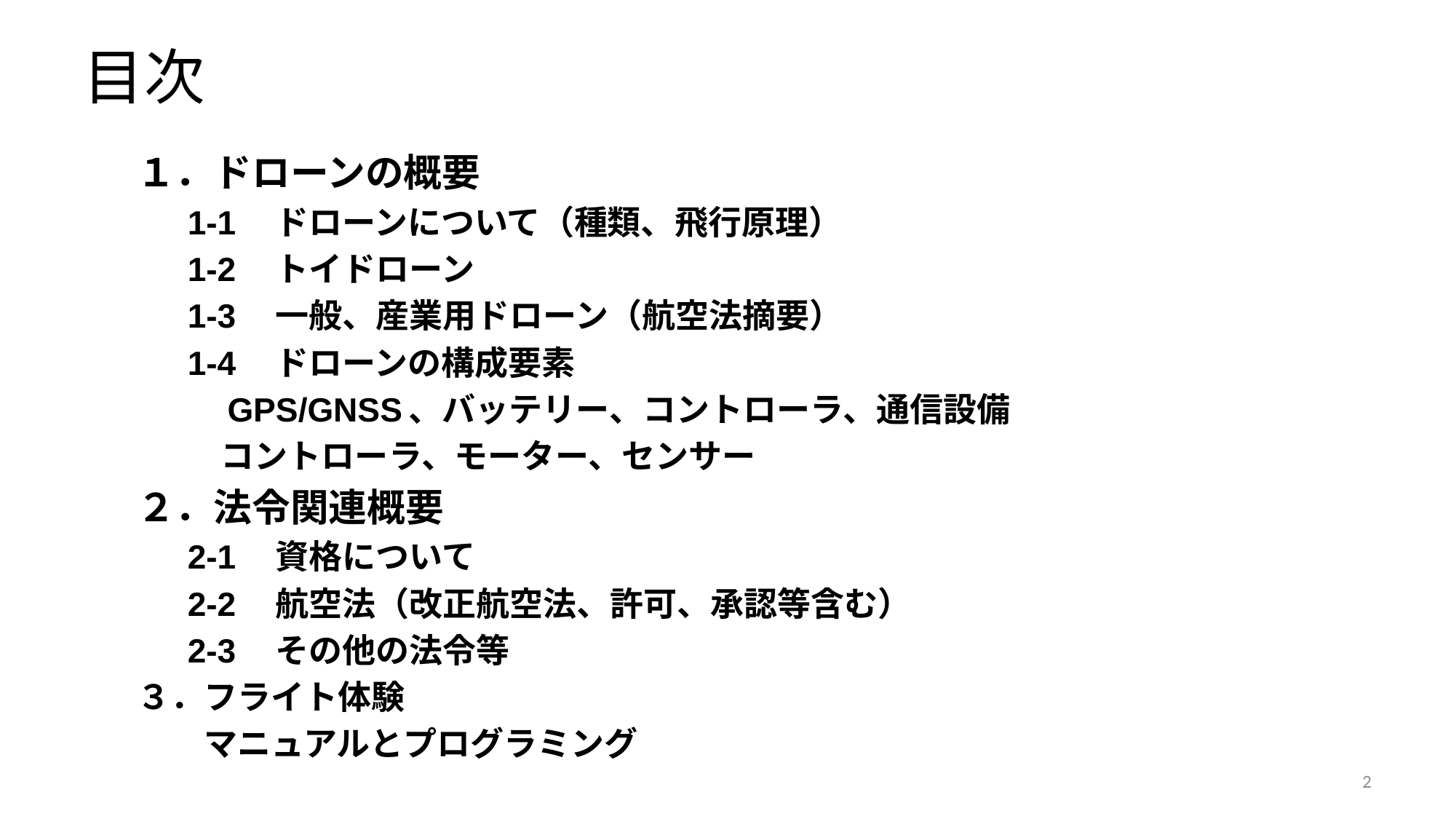

# 目次
１．ドローンの概要
1-1　ドローンについて（種類、飛行原理）
1-2　トイドローン
1-3　一般、産業用ドローン（航空法摘要）
1-4　ドローンの構成要素
　GPS/GNSS、バッテリー、コントローラ、通信設備
　コントローラ、モーター、センサー
２．法令関連概要
2-1　資格について
2-2　航空法（改正航空法、許可、承認等含む）
2-3　その他の法令等
３．フライト体験
　　マニュアルとプログラミング
2